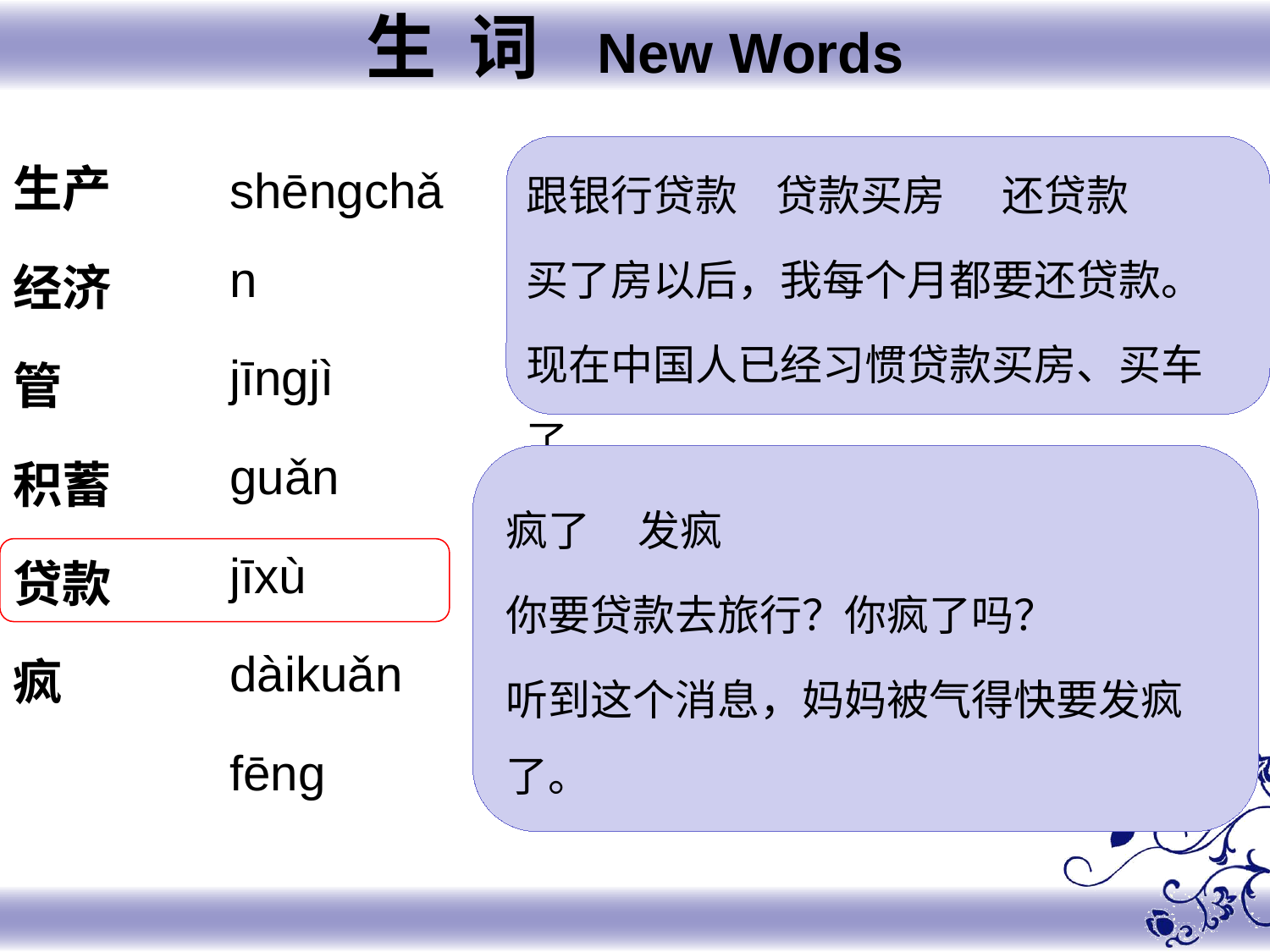

生  词   New Words
生产
经济
管
积蓄
贷款
疯

shēngchǎn
jīngjì
guǎn
jīxù
dàikuǎn
fēng

跟银行贷款    贷款买房      还贷款
买了房以后，我每个月都要还贷款。
现在中国人已经习惯贷款买房、买车了。

疯了     发疯
你要贷款去旅行？你疯了吗？
听到这个消息，妈妈被气得快要发疯了。